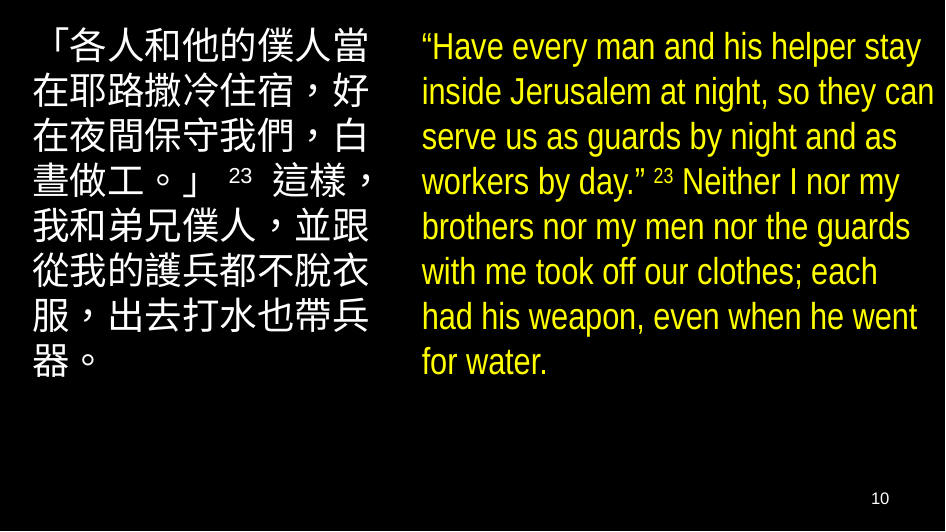

「各人和他的僕人當在耶路撒冷住宿，好在夜間保守我們，白晝做工。」23 這樣，我和弟兄僕人，並跟從我的護兵都不脫衣服，出去打水也帶兵器。
“Have every man and his helper stay inside Jerusalem at night, so they can serve us as guards by night and as workers by day.” 23 Neither I nor my brothers nor my men nor the guards with me took off our clothes; each had his weapon, even when he went for water.
10